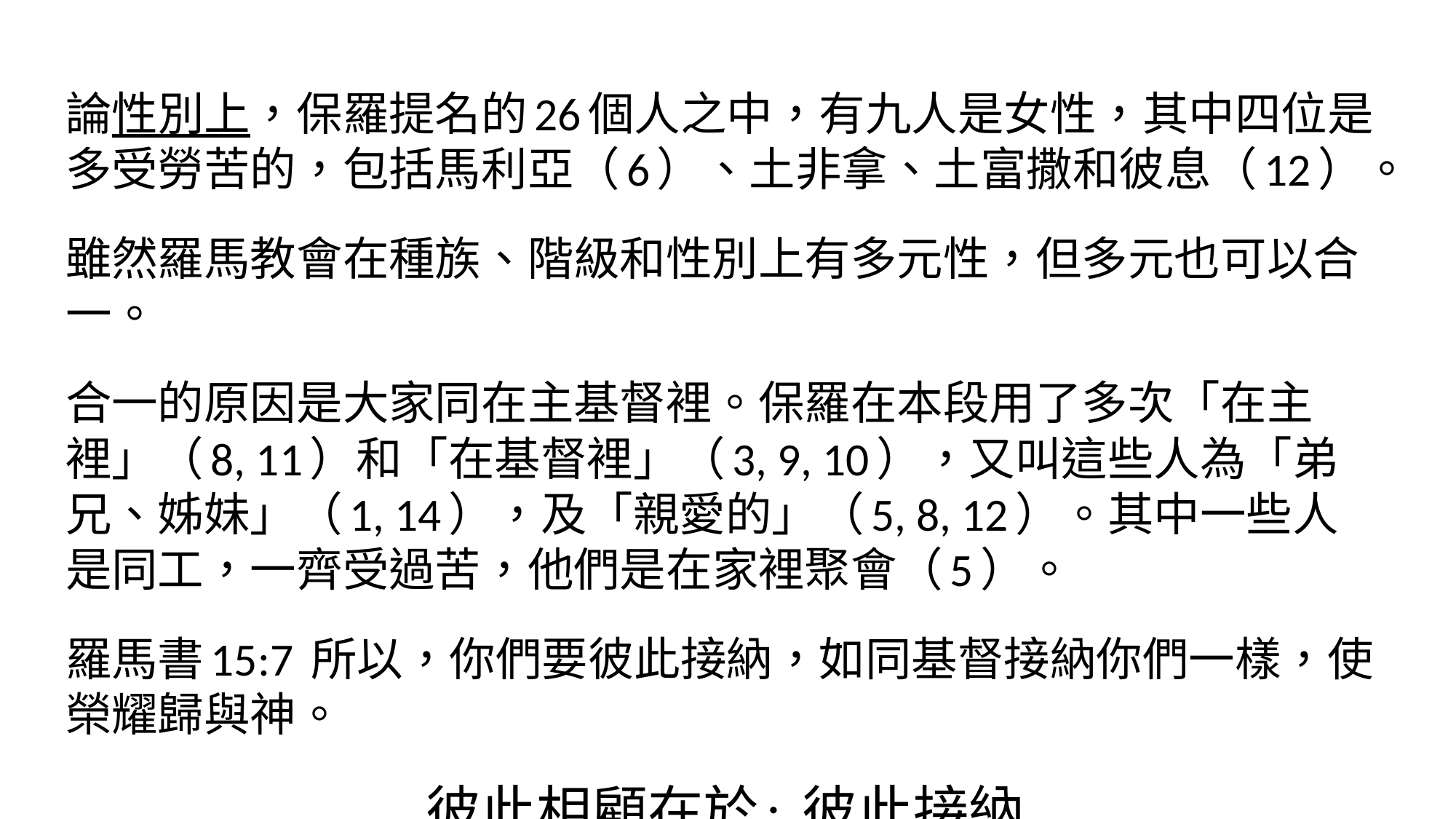

論性別上，保羅提名的26個人之中，有九人是女性，其中四位是多受勞苦的，包括馬利亞（6）、土非拿、土富撒和彼息（12）。

雖然羅馬教會在種族、階級和性別上有多元性，但多元也可以合一。

合一的原因是大家同在主基督裡。保羅在本段用了多次「在主裡」（8, 11）和「在基督裡」（3, 9, 10），又叫這些人為「弟兄、姊妹」（1, 14），及「親愛的」（5, 8, 12）。其中一些人是同工，一齊受過苦，他們是在家裡聚會（5）。

羅馬書15:7 所以，你們要彼此接納，如同基督接納你們一樣，使榮耀歸與神。

彼此相顧在於: 彼此接納